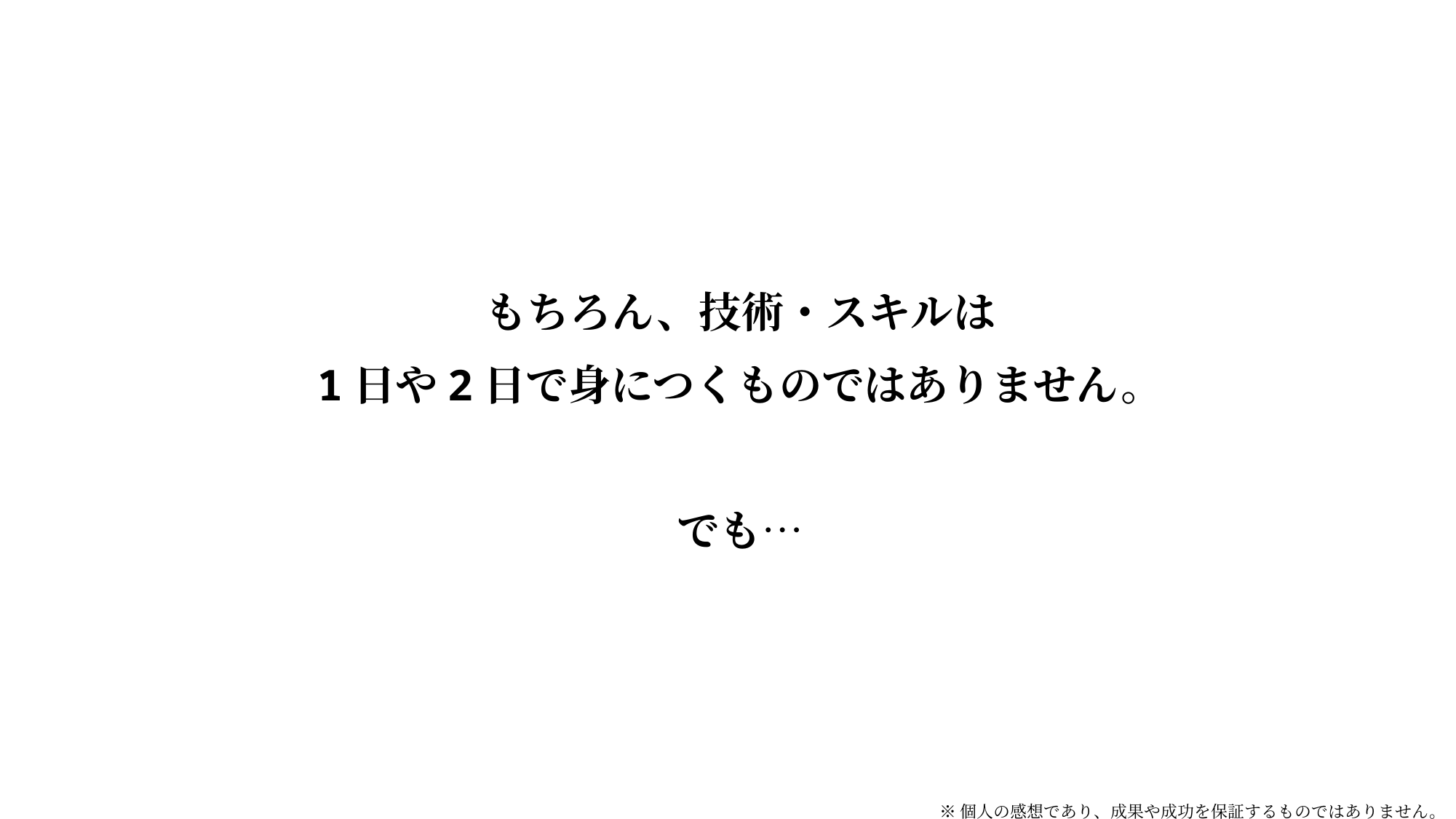

もちろん、技術・スキルは
1日や2日で身につくものではありません。

でも…
※個人の感想であり、成果や成功を保証するものではありません。